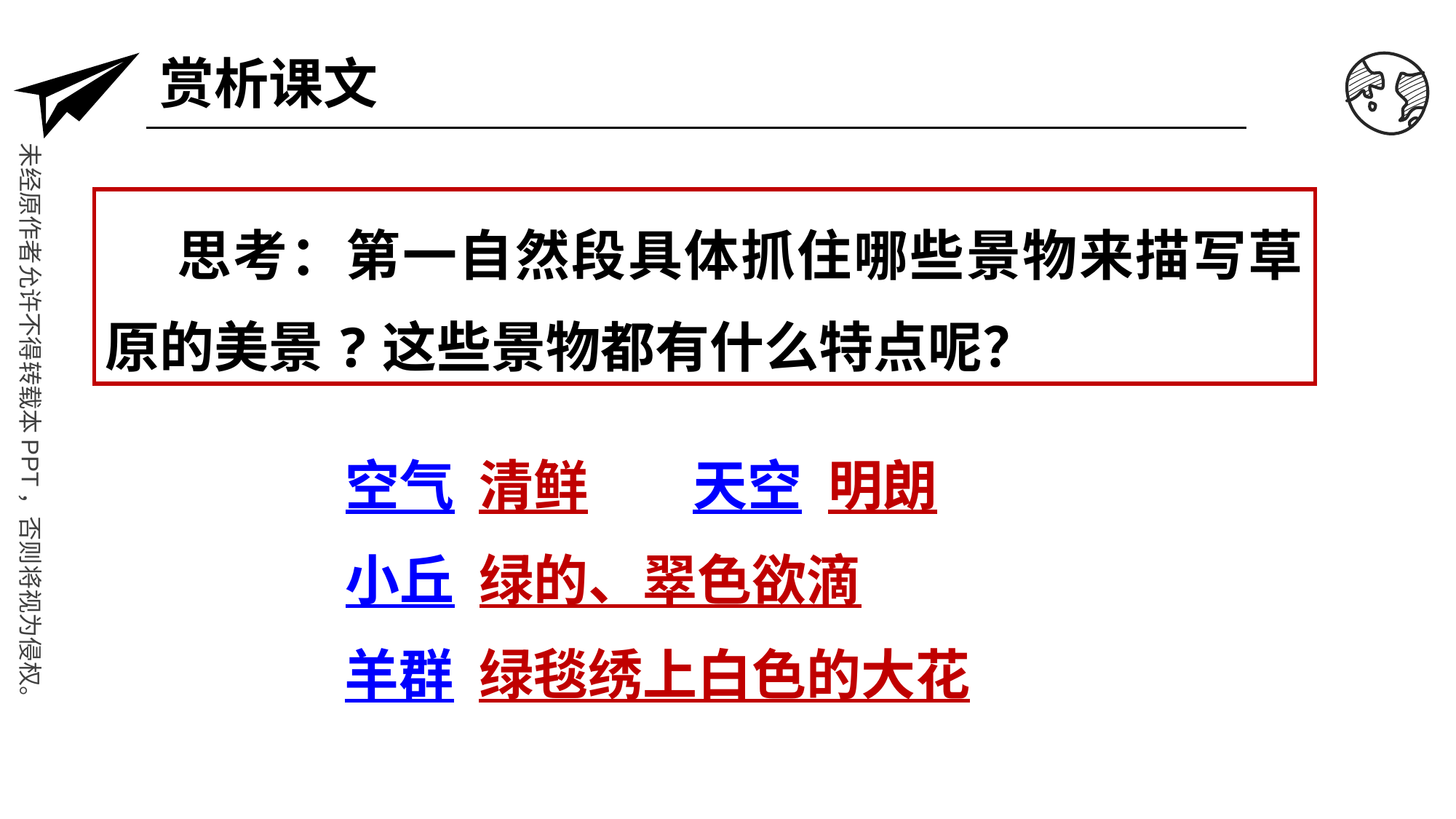

赏析课文
    思考：第一自然段具体抓住哪些景物来描写草原的美景?这些景物都有什么特点呢？
空气
清鲜
天空
明朗
小丘
绿的、翠色欲滴
羊群
绿毯绣上白色的大花